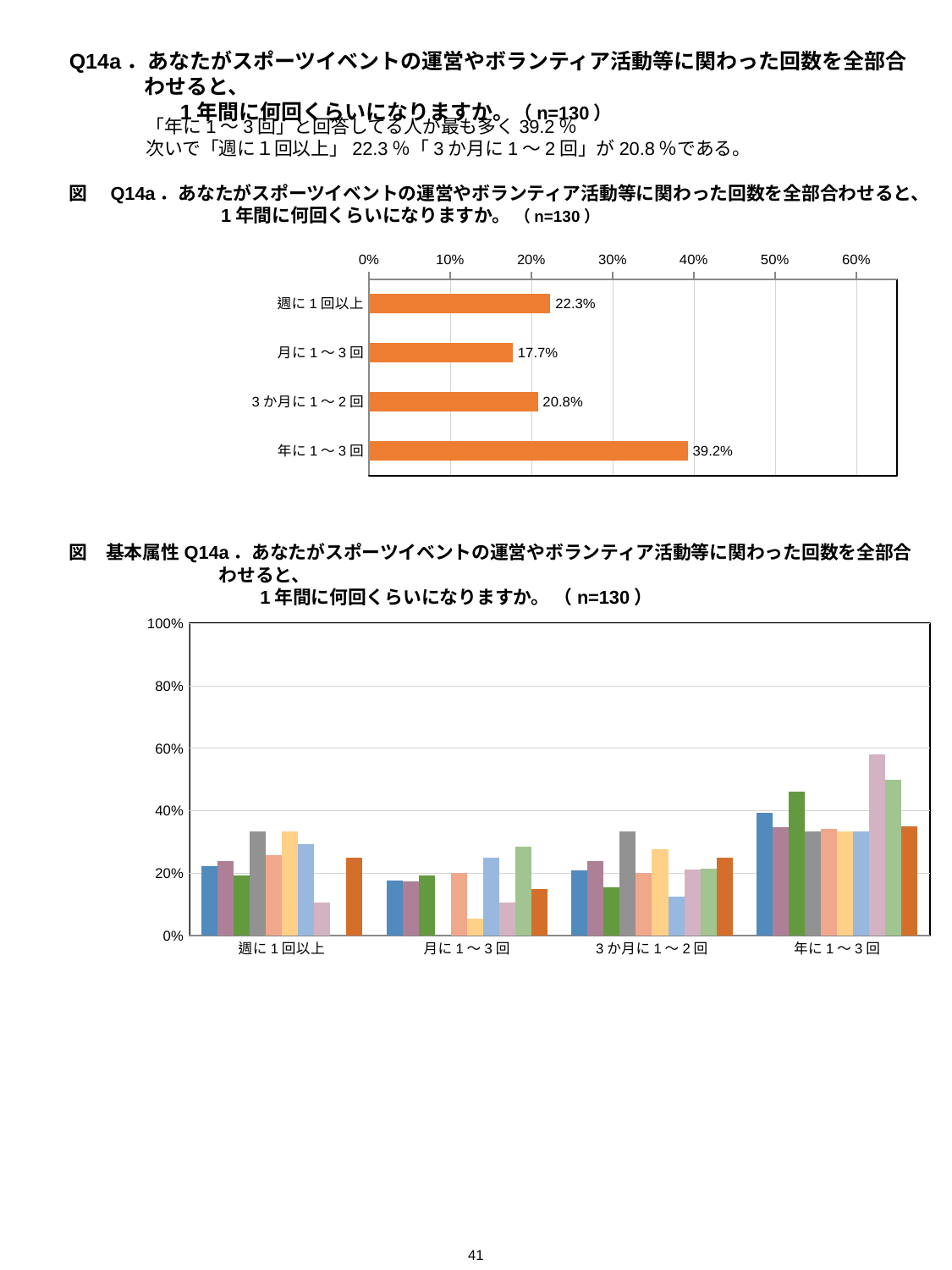

Q14a．あなたがスポーツイベントの運営やボランティア活動等に関わった回数を全部合わせると、
　　　　　1年間に何回くらいになりますか。（n=130）
「年に1～3回」と回答してる人が最も多く39.2％
次いで「週に１回以上」22.3％「3か月に1～2回」が20.8％である。
図　Q14a．あなたがスポーツイベントの運営やボランティア活動等に関わった回数を全部合わせると、
　　　　　　　　1年間に何回くらいになりますか。 （n=130）

### Chart

| Category |  |
|---|---|
| 週に1回以上 | 22.307692307692307 |
| 月に1～3回 | 17.69230769230769 |
| 3か月に1～2回 | 20.76923076923077 |
| 年に1～3回 | 39.23076923076923 |
図　基本属性Q14a．あなたがスポーツイベントの運営やボランティア活動等に関わった回数を全部合わせると、
	　　1年間に何回くらいになりますか。 （n=130）

### Chart

| Category | 全体(n=130) | 男性(n=75) | 女性(n=52) | 回答しない(n=3) | 18歳 - 20代(n=35) | 30代(n=18) | 40代(n=24) | 50代(n=19) | 60代(n=14) | 70代以上(n=20) |
|---|---|---|---|---|---|---|---|---|---|---|
| 週に1回以上 | 22.307692307692307 | 24.0 | 19.23076923076923 | 33.333333333333336 | 25.714285714285715 | 33.333333333333336 | 29.166666666666668 | 10.526315789473683 | 0.0 | 25.0 |
| 月に1～3回 | 17.69230769230769 | 17.333333333333332 | 19.23076923076923 | 0.0 | 20.0 | 5.555555555555555 | 25.0 | 10.526315789473683 | 28.57142857142857 | 15.0 |
| 3か月に1～2回 | 20.76923076923077 | 24.0 | 15.384615384615383 | 33.333333333333336 | 20.0 | 27.777777777777775 | 12.5 | 21.052631578947366 | 21.42857142857143 | 25.0 |
| 年に1～3回 | 39.23076923076923 | 34.666666666666664 | 46.15384615384615 | 33.333333333333336 | 34.285714285714285 | 33.333333333333336 | 33.333333333333336 | 57.89473684210526 | 50.0 | 35.0 |
41